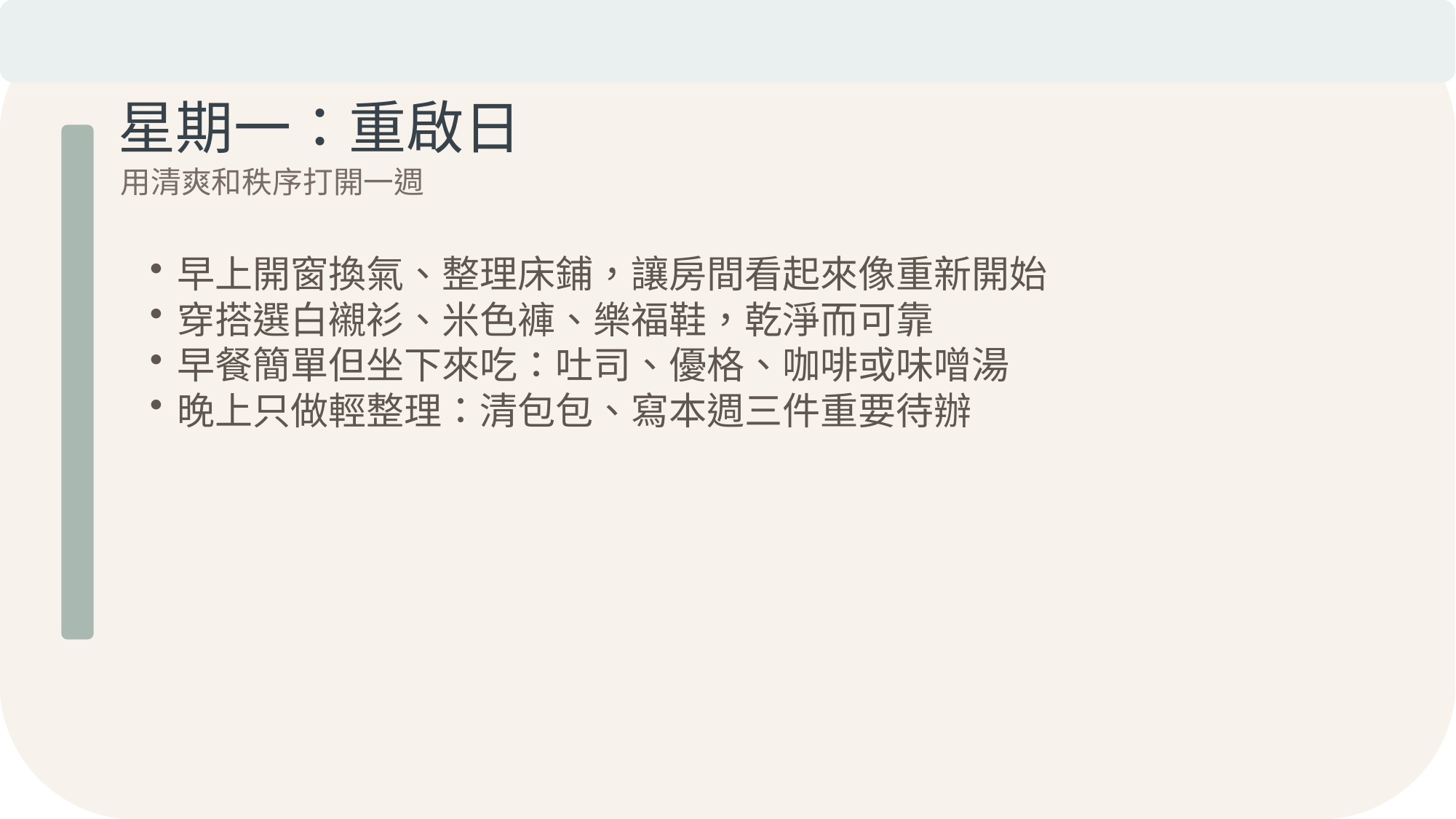

星期一：重啟日

用清爽和秩序打開一週
早上開窗換氣、整理床鋪，讓房間看起來像重新開始
穿搭選白襯衫、米色褲、樂福鞋，乾淨而可靠
早餐簡單但坐下來吃：吐司、優格、咖啡或味噌湯
晚上只做輕整理：清包包、寫本週三件重要待辦